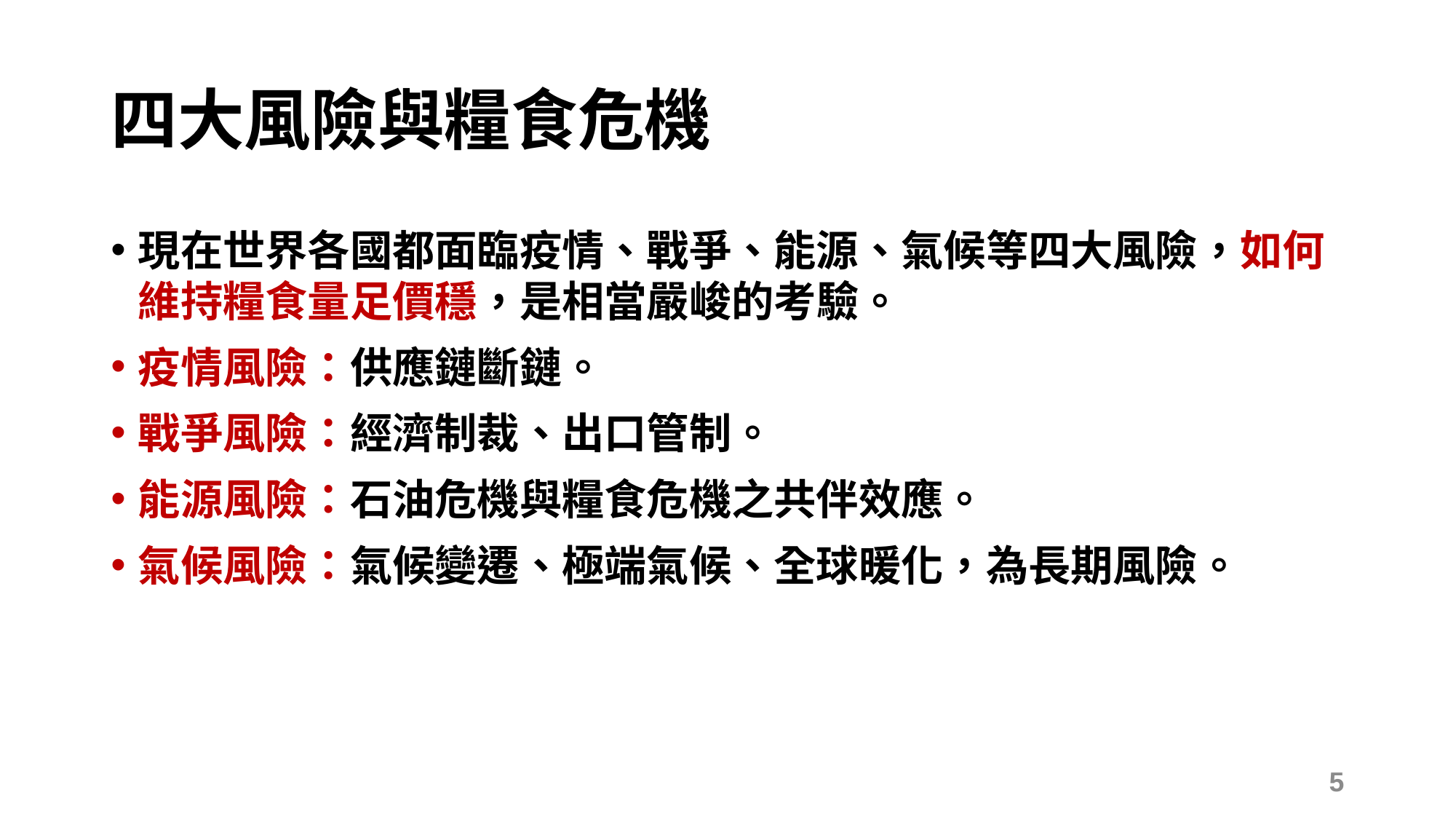

# 四大風險與糧食危機
現在世界各國都面臨疫情、戰爭、能源、氣候等四大風險，如何維持糧食量足價穩，是相當嚴峻的考驗。
疫情風險：供應鏈斷鏈。
戰爭風險：經濟制裁、出口管制。
能源風險：石油危機與糧食危機之共伴效應。
氣候風險：氣候變遷、極端氣候、全球暖化，為長期風險。

5